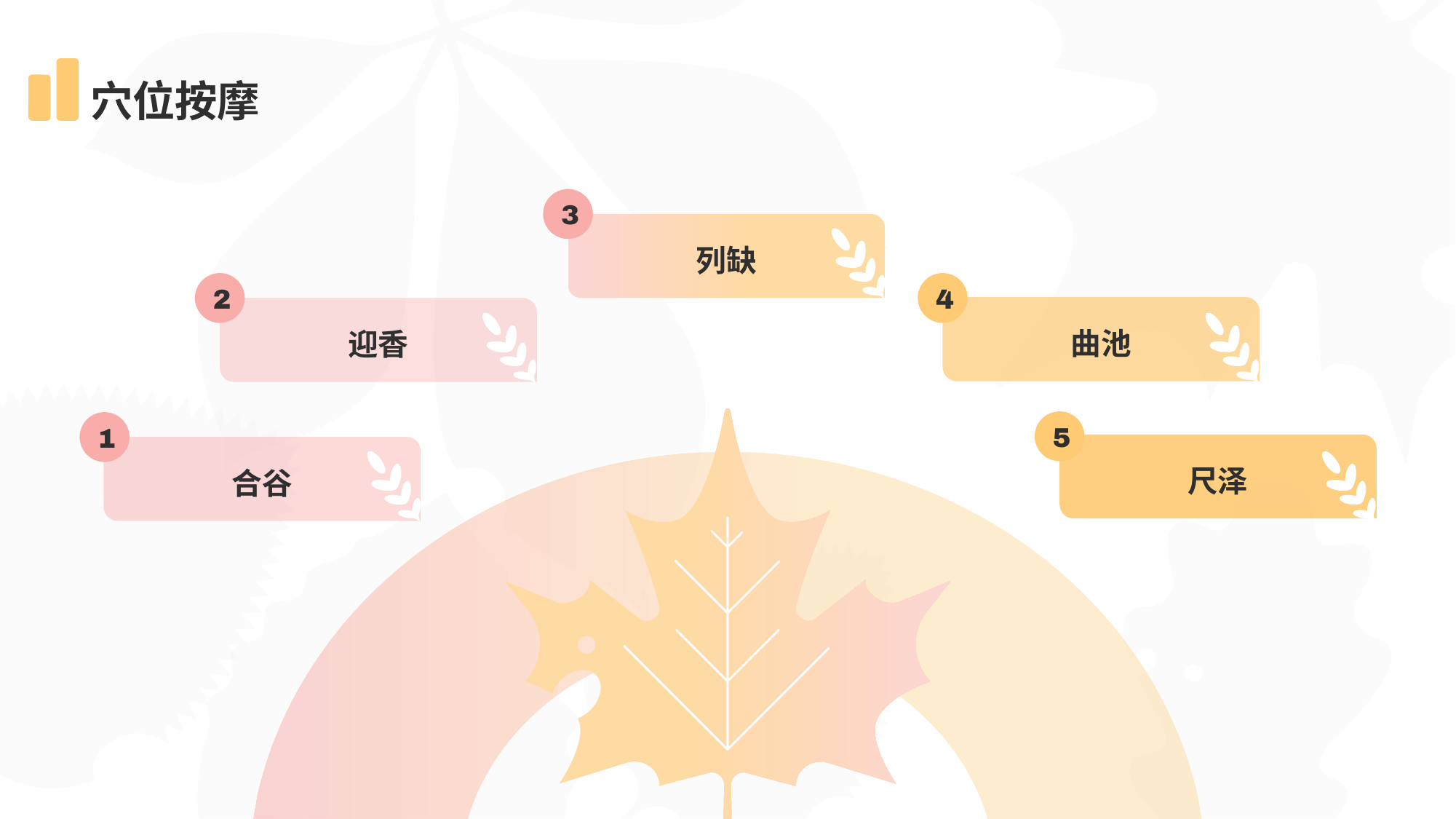

# 穴位按摩
3
列缺

2
迎香

4
曲池

5
尺泽

1
合谷